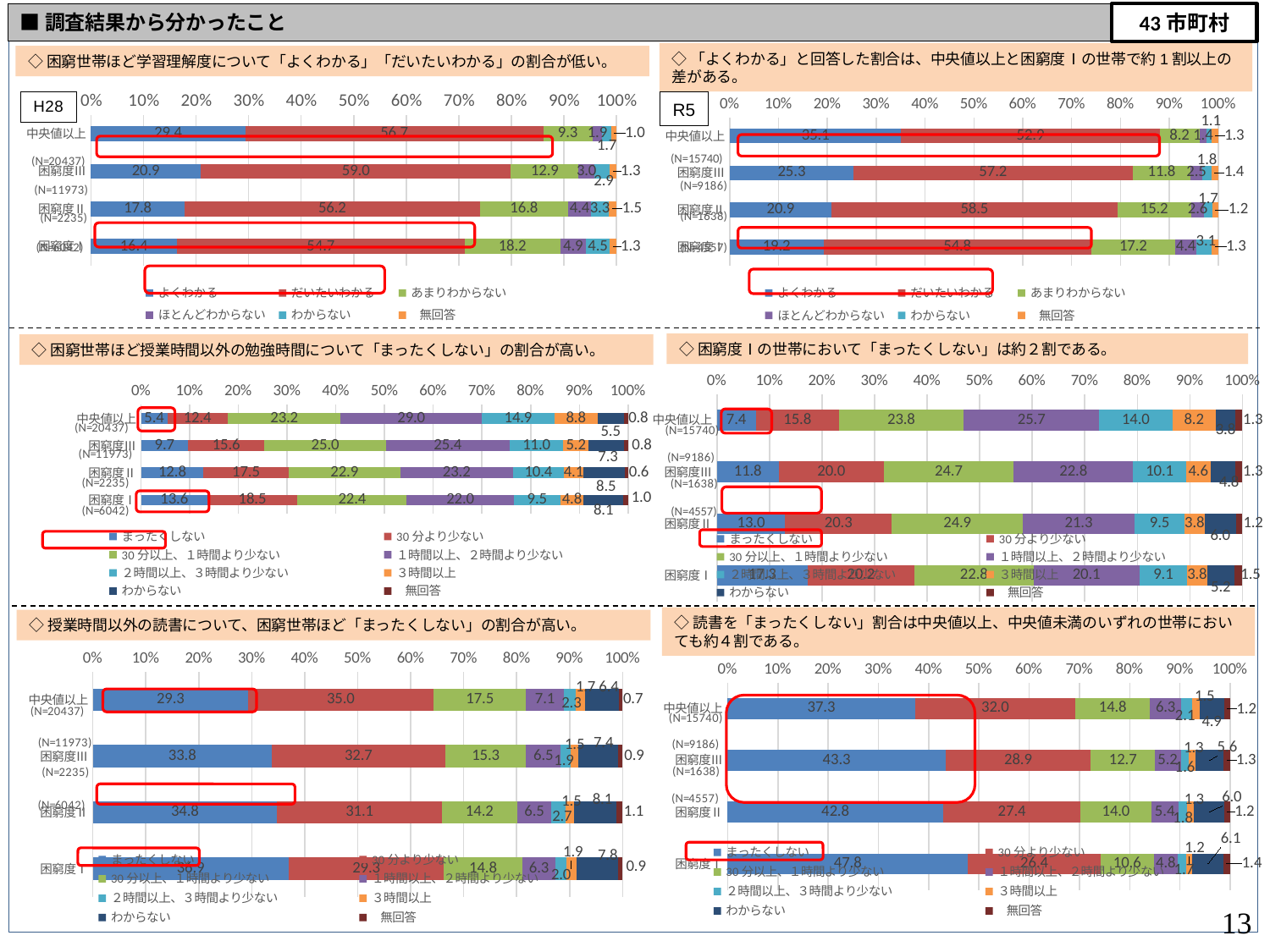

43市町村
■調査結果から分かったこと

◇「よくわかる」と回答した割合は、中央値以上と困窮度Ⅰの世帯で約1割以上の差がある。
◇困窮世帯ほど学習理解度について「よくわかる」「だいたいわかる」の割合が低い。

### Chart

| Category | よくわかる           | だいたいわかる       | あまりわからない     | ほとんどわからない   | わからない           |   無回答             |
|---|---|---|---|---|---|---|
| 中央値以上 | 29.4 | 56.7 | 9.3 | 1.9 | 1.7 | 1.0 |
| 困窮度Ⅲ | 20.9 | 59.0 | 12.9 | 3.0 | 2.9 | 1.3 |
| 困窮度Ⅱ | 17.8 | 56.2 | 16.8 | 4.4 | 3.3 | 1.5 |
| 困窮度Ⅰ | 16.4 | 54.7 | 18.2 | 4.9 | 4.5 | 1.3 |

### Chart

| Category | よくわかる           | だいたいわかる       | あまりわからない     | ほとんどわからない   | わからない           |   無回答             |
|---|---|---|---|---|---|---|
| 中央値以上 | 35.1 | 52.9 | 8.2 | 1.4 | 1.1 | 1.3 |
| 困窮度Ⅲ | 25.3 | 57.2 | 11.8 | 2.5 | 1.8 | 1.4 |
| 困窮度Ⅱ | 20.9 | 58.5 | 15.2 | 2.6 | 1.7 | 1.2 |
| 困窮度Ⅰ | 19.2 | 54.8 | 17.2 | 4.4 | 3.1 | 1.3 |

R5
(N=15740)
◇困窮度Ⅰの世帯において「まったくしない」は約２割である。
◇困窮世帯ほど授業時間以外の勉強時間について「まったくしない」の割合が高い。

### Chart

| Category | まったくしない       | 30分より少ない       | 30分以上、１時間より少ない               | １時間以上、２時間より少ない             | ２時間以上、３時間より少ない             | ３時間以上           | わからない           |   無回答             |
|---|---|---|---|---|---|---|---|---|
| 中央値以上 | 5.4 | 12.4 | 23.2 | 29.0 | 14.9 | 8.8 | 5.5 | 0.8 |
| 困窮度Ⅲ | 9.7 | 15.6 | 25.0 | 25.4 | 11.0 | 5.2 | 7.3 | 0.8 |
| 困窮度Ⅱ | 12.8 | 17.5 | 22.9 | 23.2 | 10.4 | 4.1 | 8.5 | 0.6 |
| 困窮度Ⅰ | 13.6 | 18.5 | 22.4 | 22.0 | 9.5 | 4.8 | 8.1 | 1.0 |

### Chart

| Category | まったくしない       | 30分より少ない       | 30分以上、１時間より少ない               | １時間以上、２時間より少ない             | ２時間以上、３時間より少ない             | ３時間以上           | わからない           |   無回答             |
|---|---|---|---|---|---|---|---|---|
| 中央値以上 | 7.4 | 15.8 | 23.8 | 25.7 | 14.0 | 8.2 | 3.8 | 1.3 |
| 困窮度Ⅲ | 11.8 | 20.0 | 24.7 | 22.8 | 10.1 | 4.6 | 4.8 | 1.3 |
| 困窮度Ⅱ | 13.0 | 20.3 | 24.9 | 21.3 | 9.5 | 3.8 | 6.0 | 1.2 |
| 困窮度Ⅰ | 17.3 | 20.2 | 22.8 | 20.1 | 9.1 | 3.8 | 5.2 | 1.5 |

(N=4557)
◇読書を「まったくしない」割合は中央値以上、中央値未満のいずれの世帯においても約４割である。
◇授業時間以外の読書について、困窮世帯ほど「まったくしない」の割合が高い。

### Chart

| Category | まったくしない       | 30分より少ない       | 30分以上、１時間より少ない               | １時間以上、２時間より少ない             | ２時間以上、３時間より少ない             | ３時間以上           | わからない           |   無回答             |
|---|---|---|---|---|---|---|---|---|
| 中央値以上 | 29.3 | 35.0 | 17.5 | 7.1 | 2.3 | 1.7 | 6.4 | 0.7 |
| 困窮度Ⅲ | 33.8 | 32.7 | 15.3 | 6.5 | 1.9 | 1.5 | 7.4 | 0.9 |
| 困窮度Ⅱ | 34.8 | 31.1 | 14.2 | 6.5 | 2.7 | 1.5 | 8.1 | 1.1 |
| 困窮度Ⅰ | 36.9 | 29.3 | 14.8 | 6.3 | 2.0 | 1.9 | 7.8 | 0.9 |

### Chart

| Category | まったくしない       | 30分より少ない       | 30分以上、１時間より少ない               | １時間以上、２時間より少ない             | ２時間以上、３時間より少ない             | ３時間以上           | わからない           |   無回答             |
|---|---|---|---|---|---|---|---|---|
| 中央値以上 | 37.3 | 32.0 | 14.8 | 6.3 | 2.1 | 1.5 | 4.9 | 1.2 |
| 困窮度Ⅲ | 43.3 | 28.9 | 12.7 | 5.2 | 1.6 | 1.3 | 5.6 | 1.3 |
| 困窮度Ⅱ | 42.8 | 27.4 | 14.0 | 5.4 | 1.8 | 1.3 | 6.0 | 1.2 |
| 困窮度Ⅰ | 47.8 | 26.4 | 10.6 | 4.8 | 1.7 | 1.2 | 6.1 | 1.4 |

13